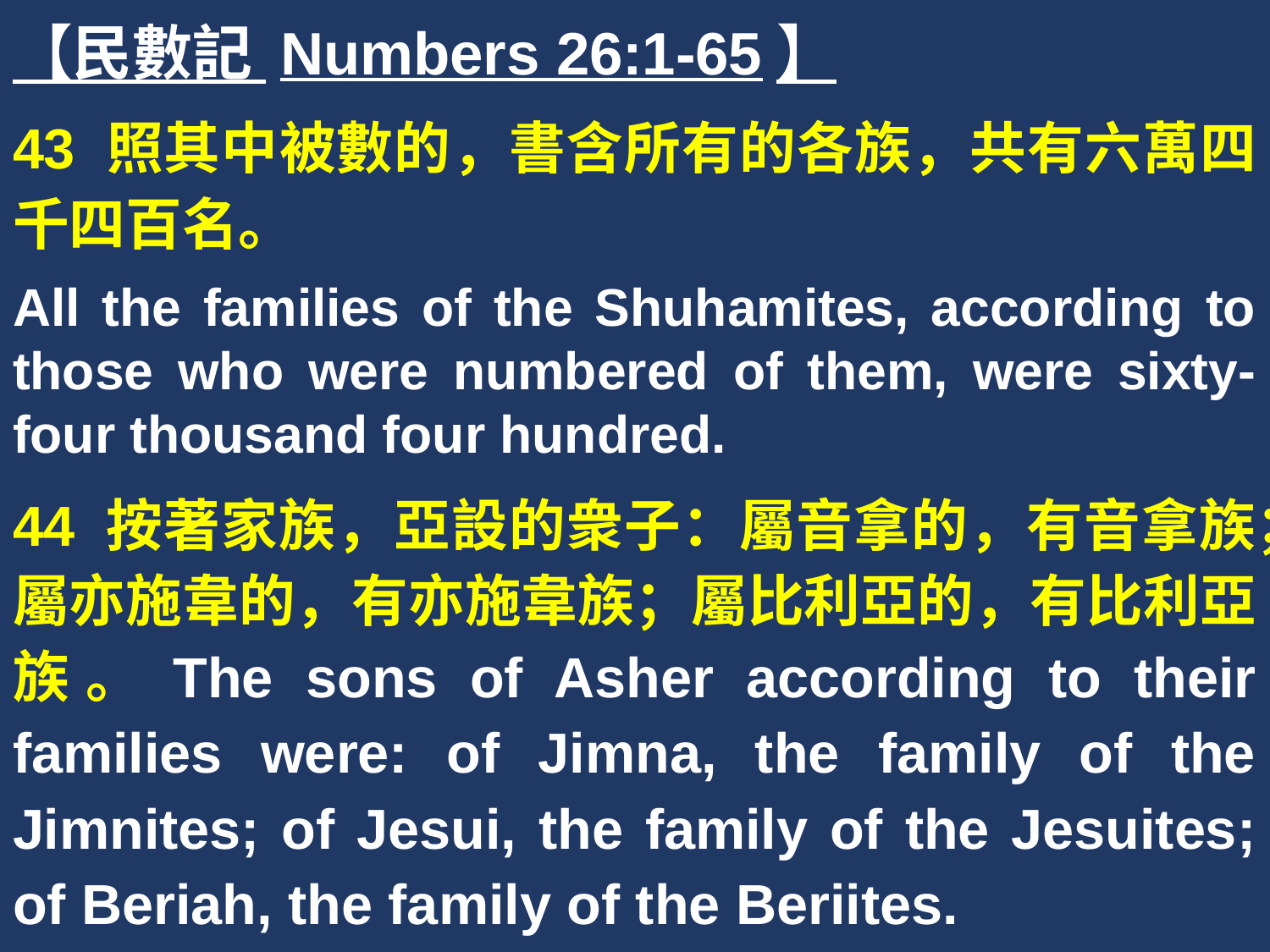

【民數記 Numbers 26:1-65】
43 照其中被數的，書含所有的各族，共有六萬四千四百名。
All the families of the Shuhamites, according to those who were numbered of them, were sixty-four thousand four hundred.
44 按著家族，亞設的衆子：屬音拿的，有音拿族；屬亦施韋的，有亦施韋族；屬比利亞的，有比利亞族。The sons of Asher according to their families were: of Jimna, the family of the Jimnites; of Jesui, the family of the Jesuites; of Beriah, the family of the Beriites.